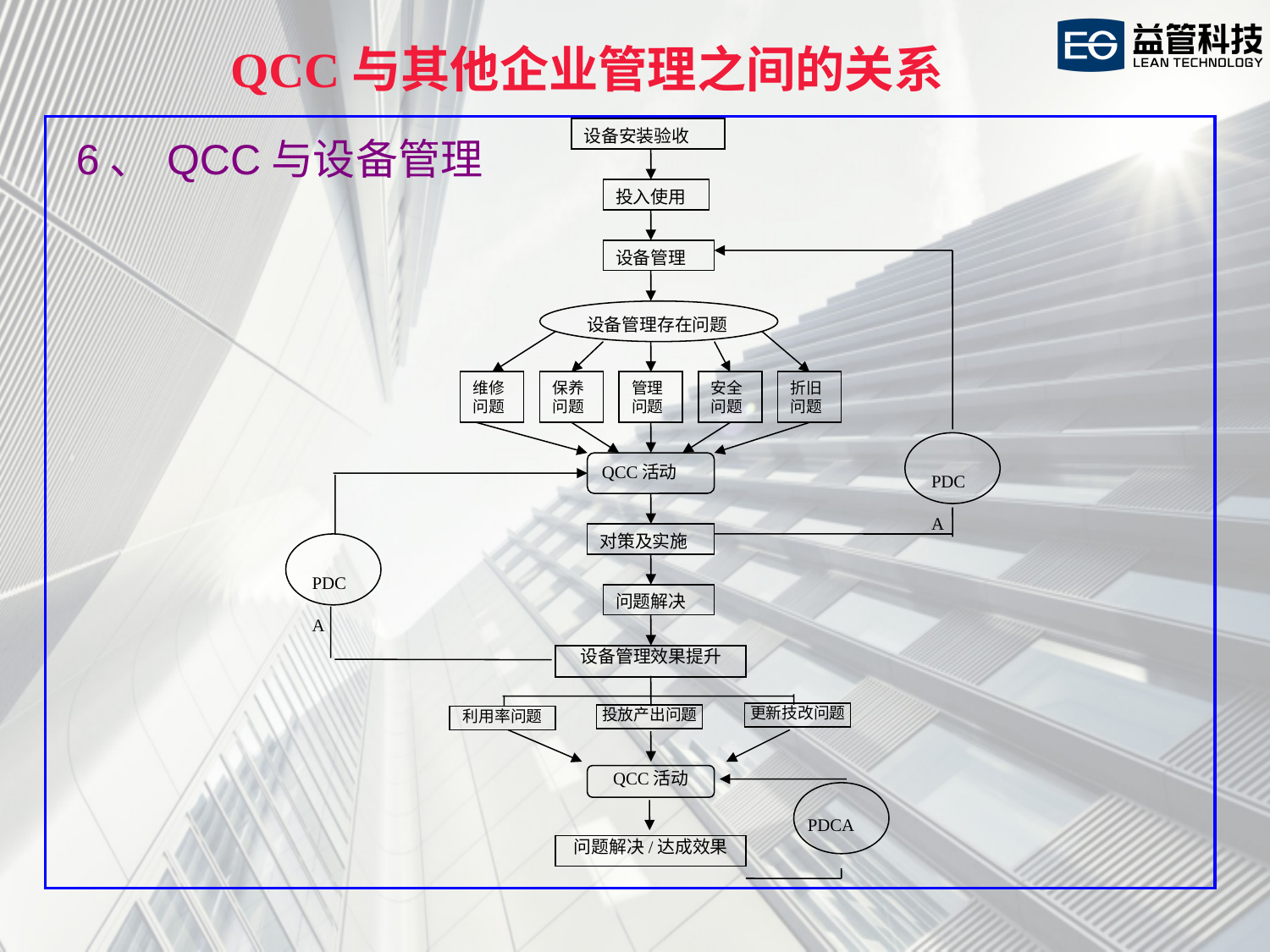

QCC与其他企业管理之间的关系

设备安装验收
6、 QCC与设备管理

投入使用

设备管理

设备管理存在问题

维修
问题
保养
问题
管理
问题
安全
问题
折旧
问题

PDCA
QCC活动

对策及实施
PDCA

问题解决

设备管理效果提升

更新技改问题
投放产出问题
利用率问题

QCC活动

PDCA

问题解决/达成效果